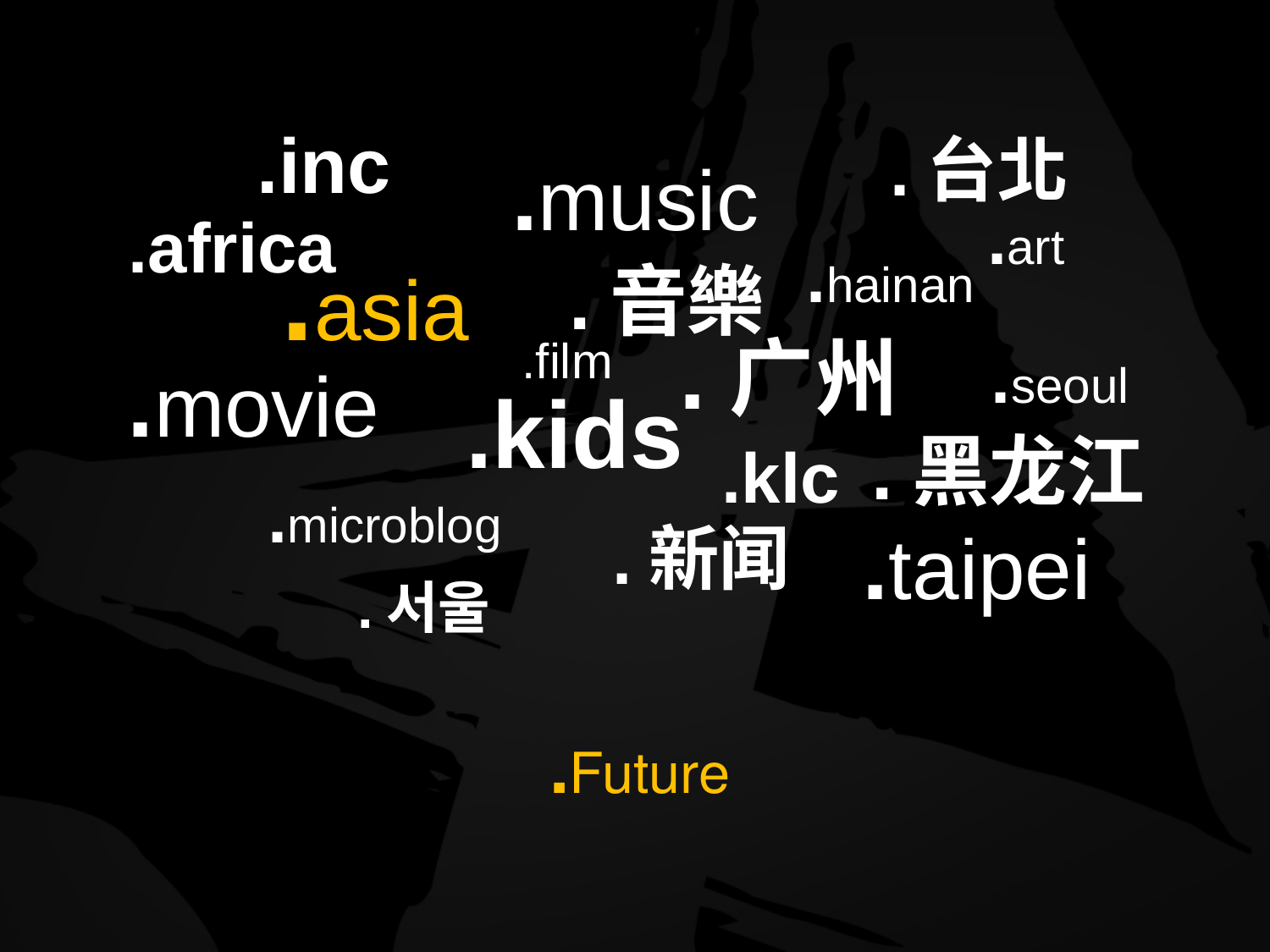

.inc
.台北
.music
.art
.africa
.asia
.hainan
.音樂
.广州
.film
.seoul
.movie
.kids
.黑龙江
.klc
.microblog
.taipei
.新闻
.서울
.Future